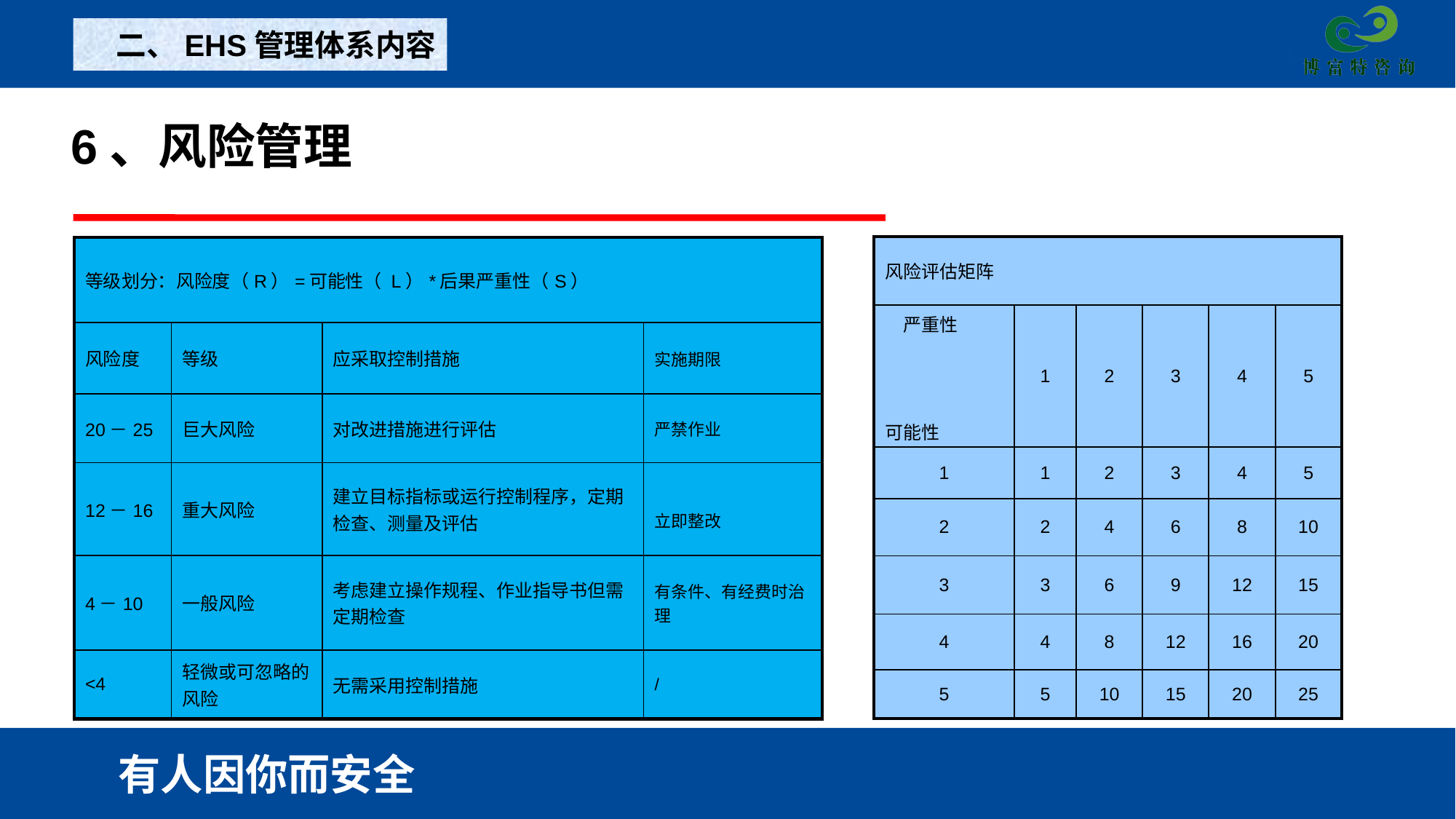

二、EHS管理体系内容
6、风险管理

安全分析
| 风险评估矩阵 |  |  |  |  |  |
| --- | --- | --- | --- | --- | --- |
| 严重性 可能性 | 1 | 2 | 3 | 4 | 5 |
| 1 | 1 | 2 | 3 | 4 | 5 |
| 2 | 2 | 4 | 6 | 8 | 10 |
| 3 | 3 | 6 | 9 | 12 | 15 |
| 4 | 4 | 8 | 12 | 16 | 20 |
| 5 | 5 | 10 | 15 | 20 | 25 |
| 等级划分：风险度（R）=可能性（ L）\*后果严重性（S） |  |  |  |
| --- | --- | --- | --- |
| 风险度 | 等级 | 应采取控制措施 | 实施期限 |
| 20－25 | 巨大风险 | 对改进措施进行评估 | 严禁作业 |
| 12－16 | 重大风险 | 建立目标指标或运行控制程序，定期检查、测量及评估 | 立即整改 |
| 4－10 | 一般风险 | 考虑建立操作规程、作业指导书但需定期检查 | 有条件、有经费时治理 |
| <4 | 轻微或可忽略的风险 | 无需采用控制措施 | / |